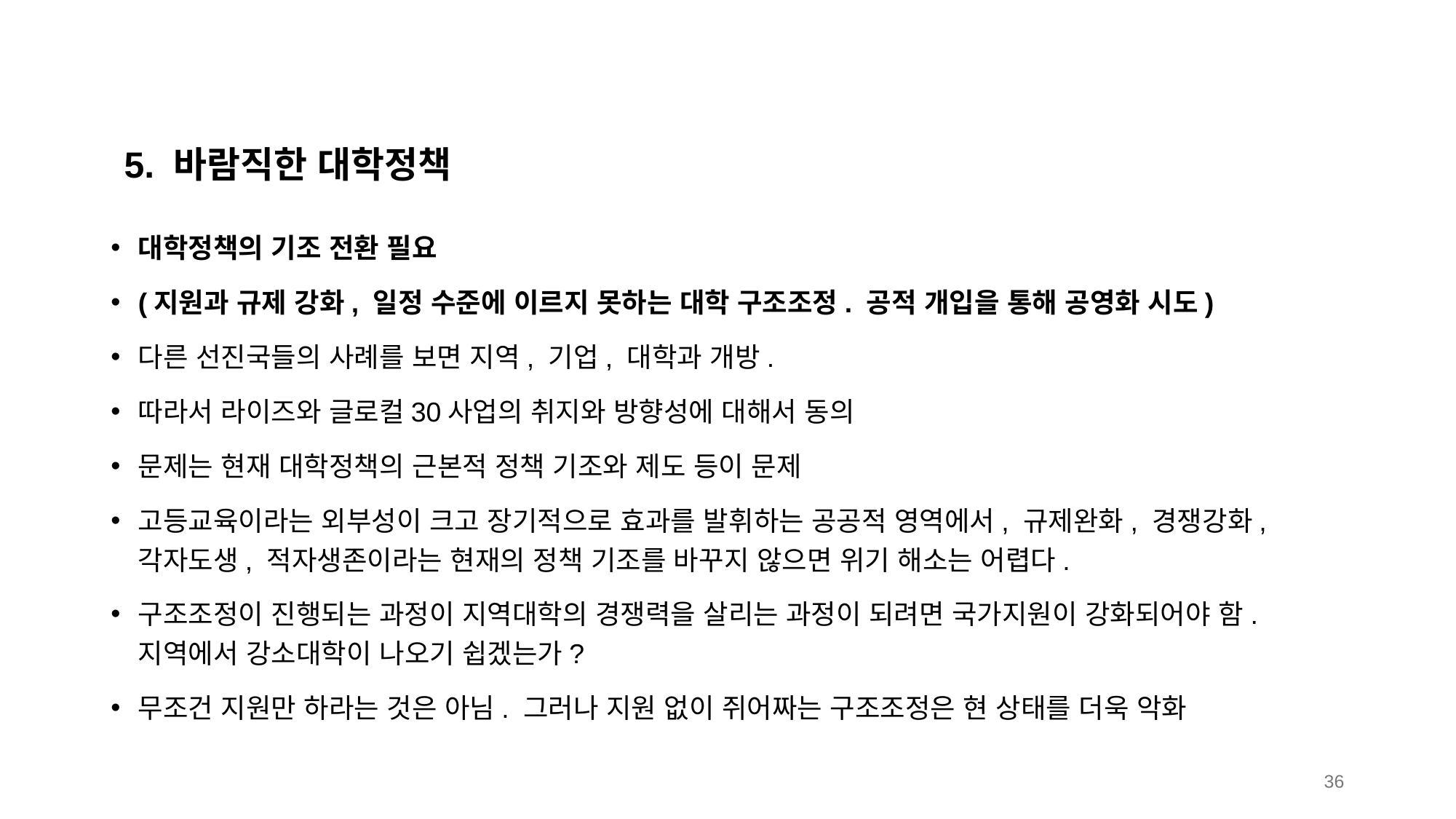

# 5. 바람직한 대학정책
대학정책의 기조 전환 필요
(지원과 규제 강화, 일정 수준에 이르지 못하는 대학 구조조정. 공적 개입을 통해 공영화 시도)
다른 선진국들의 사례를 보면 지역, 기업, 대학과 개방.
따라서 라이즈와 글로컬30사업의 취지와 방향성에 대해서 동의
문제는 현재 대학정책의 근본적 정책 기조와 제도 등이 문제
고등교육이라는 외부성이 크고 장기적으로 효과를 발휘하는 공공적 영역에서, 규제완화, 경쟁강화, 각자도생, 적자생존이라는 현재의 정책 기조를 바꾸지 않으면 위기 해소는 어렵다.
구조조정이 진행되는 과정이 지역대학의 경쟁력을 살리는 과정이 되려면 국가지원이 강화되어야 함. 지역에서 강소대학이 나오기 쉽겠는가?
무조건 지원만 하라는 것은 아님. 그러나 지원 없이 쥐어짜는 구조조정은 현 상태를 더욱 악화

36